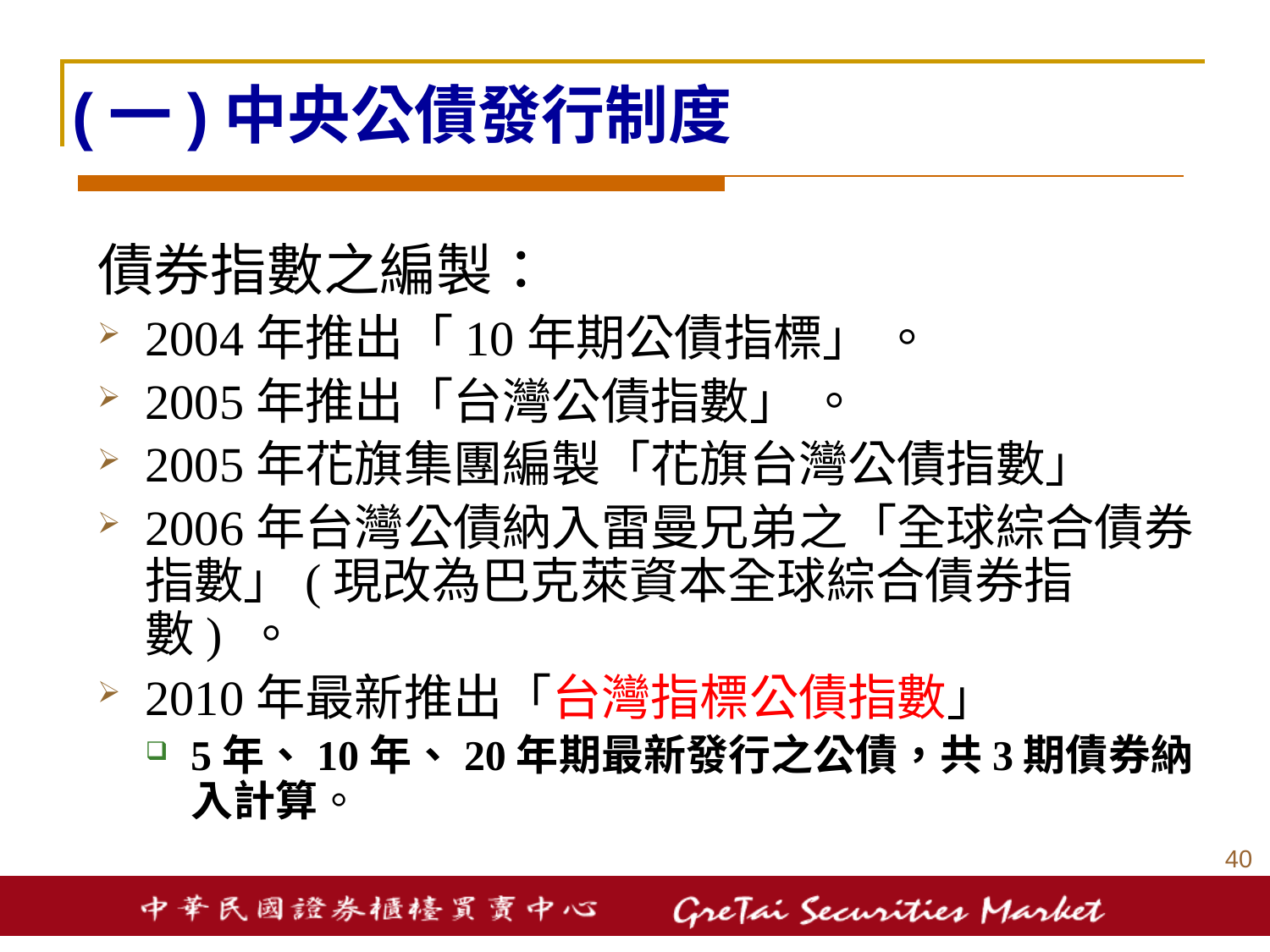

# (一)中央公債發行制度

債券指數之編製：
2004年推出「10年期公債指標」 。
2005年推出「台灣公債指數」 。
2005年花旗集團編製「花旗台灣公債指數」
2006年台灣公債納入雷曼兄弟之「全球綜合債券指數」(現改為巴克萊資本全球綜合債券指數) 。
2010年最新推出「台灣指標公債指數」
5年、10年、20年期最新發行之公債，共3期債券納入計算。
40